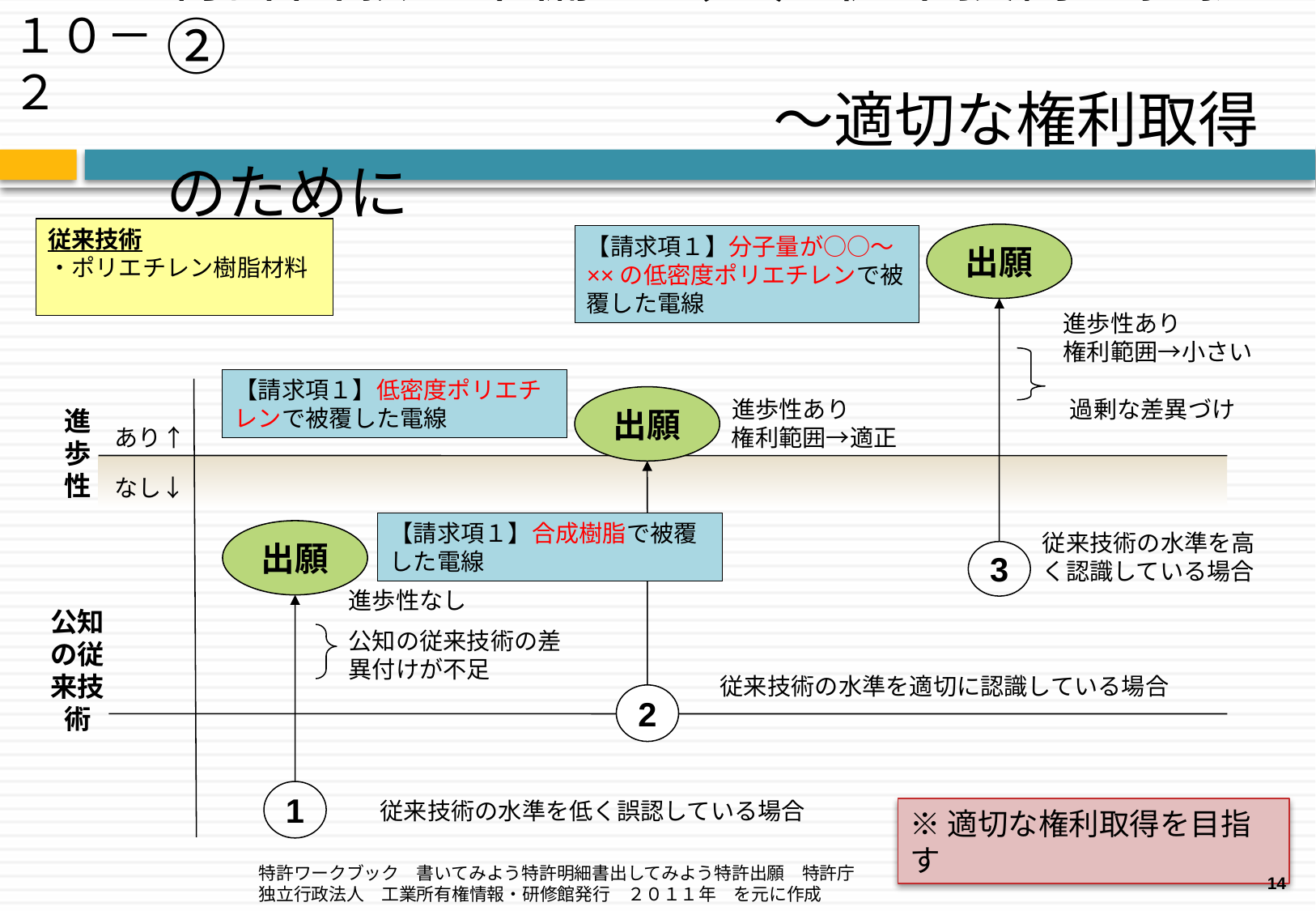

１０－２
# 特許出願の準備：（２）従来技術の把握② 　　　　　　　　　　～適切な権利取得のために
従来技術
・ポリエチレン樹脂材料

出願
【請求項１】分子量が○○～××の低密度ポリエチレンで被覆した電線
進歩性あり

権利範囲→小さい

【請求項１】低密度ポリエチレンで被覆した電線

出願
進歩性あり

　過剰な差異づけ
進歩性
あり↑
権利範囲→適正

なし↓
【請求項１】合成樹脂で被覆した電線
出願
従来技術の水準を高く認識している場合
3
進歩性なし
公知の従来技術の差異付けが不足

公知の従来技術

従来技術の水準を適切に認識している場合
2

1
従来技術の水準を低く誤認している場合
※適切な権利取得を目指す
特許ワークブック　書いてみよう特許明細書出してみよう特許出願　特許庁　独立行政法人　工業所有権情報・研修館発行　２０１１年　を元に作成
14